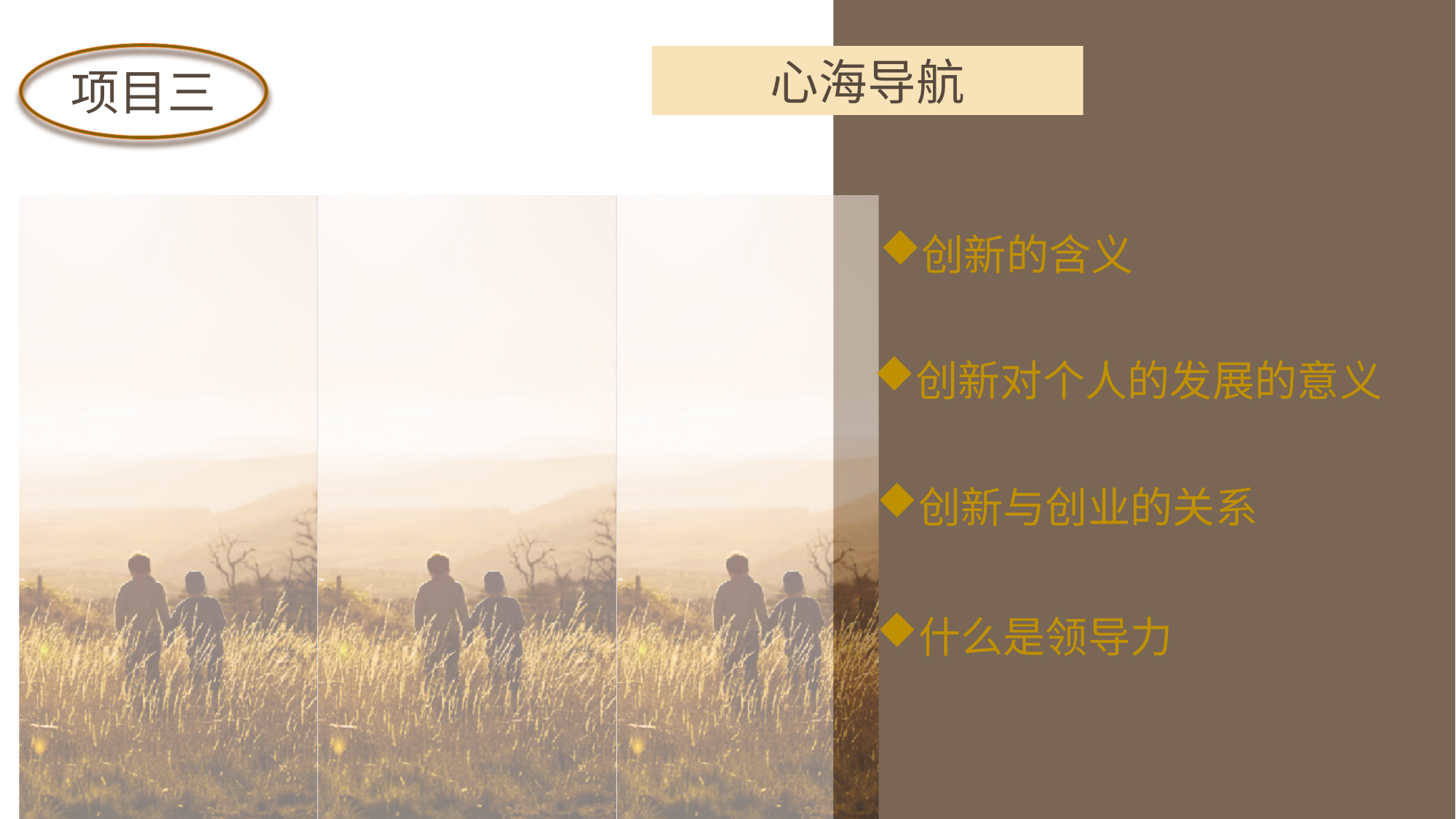

项目三
心海导航

创新的含义
创新对个人的发展的意义
创新与创业的关系

什么是领导力